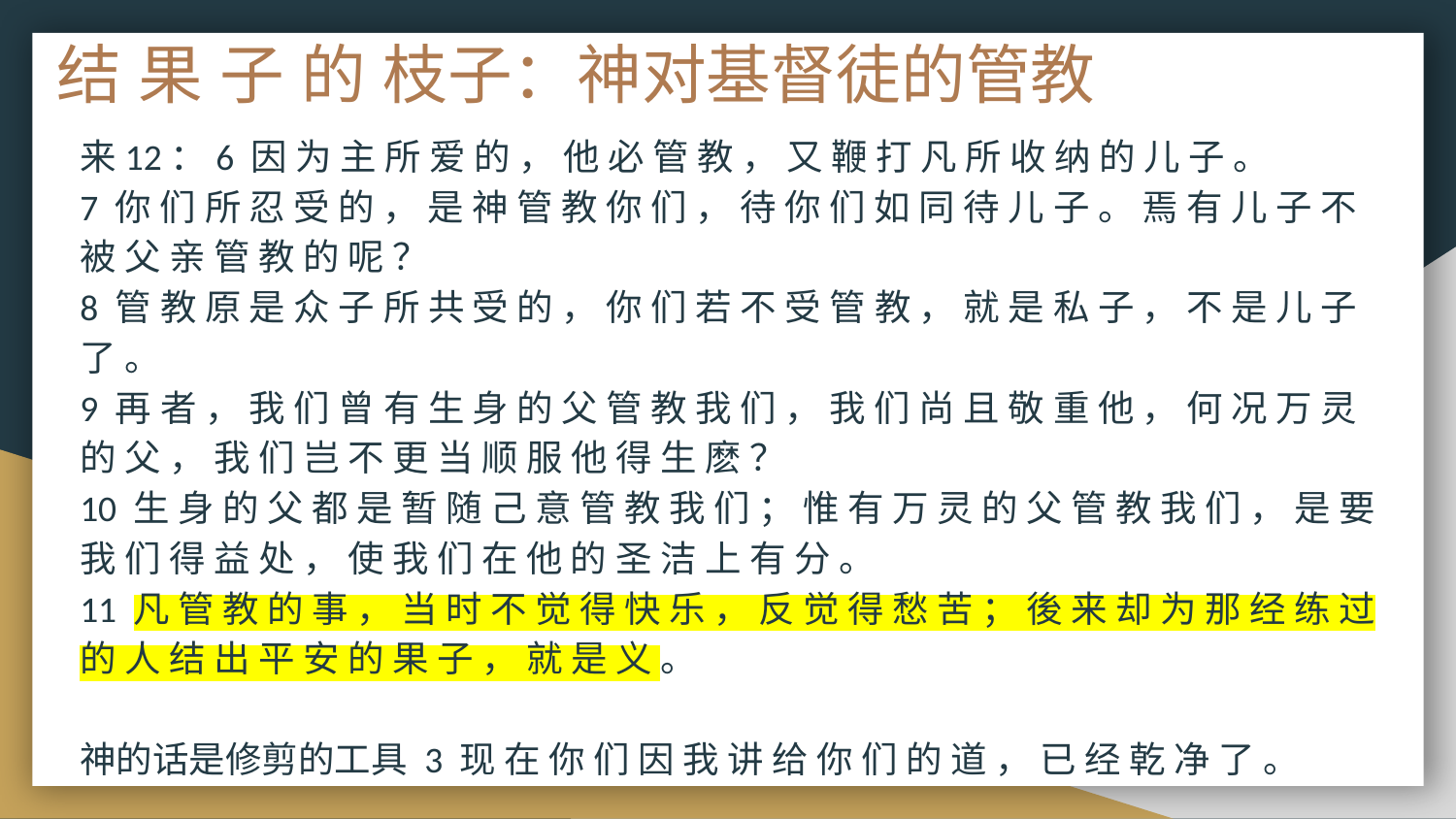

# 结 果 子 的 枝子：神对基督徒的管教
来12：6 因 为 主 所 爱 的 ， 他 必 管 教 ， 又 鞭 打 凡 所 收 纳 的 儿 子 。
7 你 们 所 忍 受 的 ， 是 神 管 教 你 们 ， 待 你 们 如 同 待 儿 子 。 焉 有 儿 子 不 被 父 亲 管 教 的 呢 ？
8 管 教 原 是 众 子 所 共 受 的 ， 你 们 若 不 受 管 教 ， 就 是 私 子 ， 不 是 儿 子 了 。
9 再 者 ， 我 们 曾 有 生 身 的 父 管 教 我 们 ， 我 们 尚 且 敬 重 他 ， 何 况 万 灵 的 父 ， 我 们 岂 不 更 当 顺 服 他 得 生 麽 ？
10 生 身 的 父 都 是 暂 随 己 意 管 教 我 们 ； 惟 有 万 灵 的 父 管 教 我 们 ， 是 要 我 们 得 益 处 ， 使 我 们 在 他 的 圣 洁 上 有 分 。
11 凡 管 教 的 事 ， 当 时 不 觉 得 快 乐 ， 反 觉 得 愁 苦 ； 後 来 却 为 那 经 练 过 的 人 结 出 平 安 的 果 子 ， 就 是 义 。

神的话是修剪的工具 3 现 在 你 们 因 我 讲 给 你 们 的 道 ， 已 经 乾 净 了 。